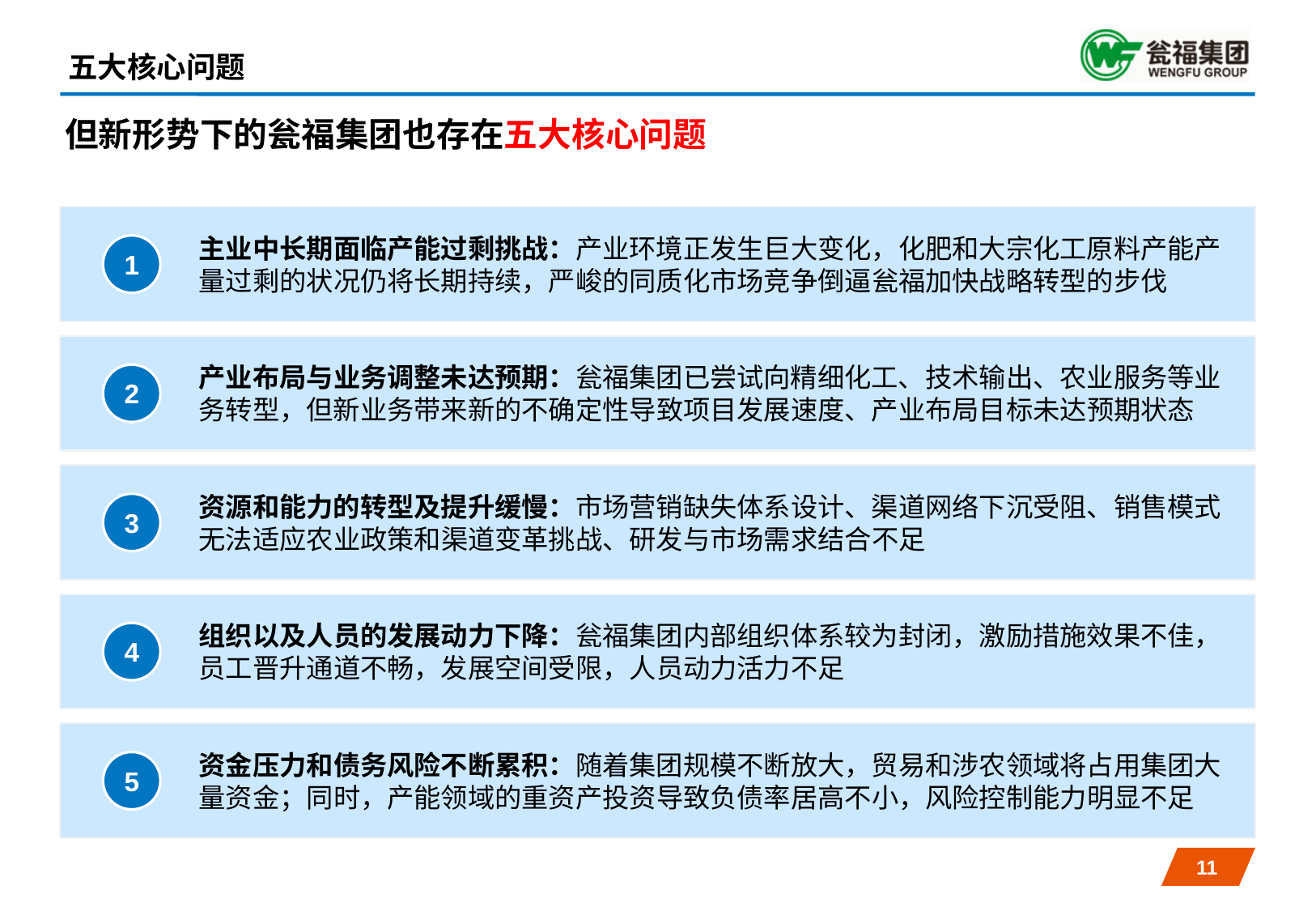

五大核心问题
# 但新形势下的瓮福集团也存在五大核心问题
主业中长期面临产能过剩挑战：产业环境正发生巨大变化，化肥和大宗化工原料产能产量过剩的状况仍将长期持续，严峻的同质化市场竞争倒逼瓮福加快战略转型的步伐
1
产业布局与业务调整未达预期：瓮福集团已尝试向精细化工、技术输出、农业服务等业务转型，但新业务带来新的不确定性导致项目发展速度、产业布局目标未达预期状态
2
资源和能力的转型及提升缓慢：市场营销缺失体系设计、渠道网络下沉受阻、销售模式无法适应农业政策和渠道变革挑战、研发与市场需求结合不足
3
组织以及人员的发展动力下降：瓮福集团内部组织体系较为封闭，激励措施效果不佳，员工晋升通道不畅，发展空间受限，人员动力活力不足
4
资金压力和债务风险不断累积：随着集团规模不断放大，贸易和涉农领域将占用集团大量资金；同时，产能领域的重资产投资导致负债率居高不小，风险控制能力明显不足
5